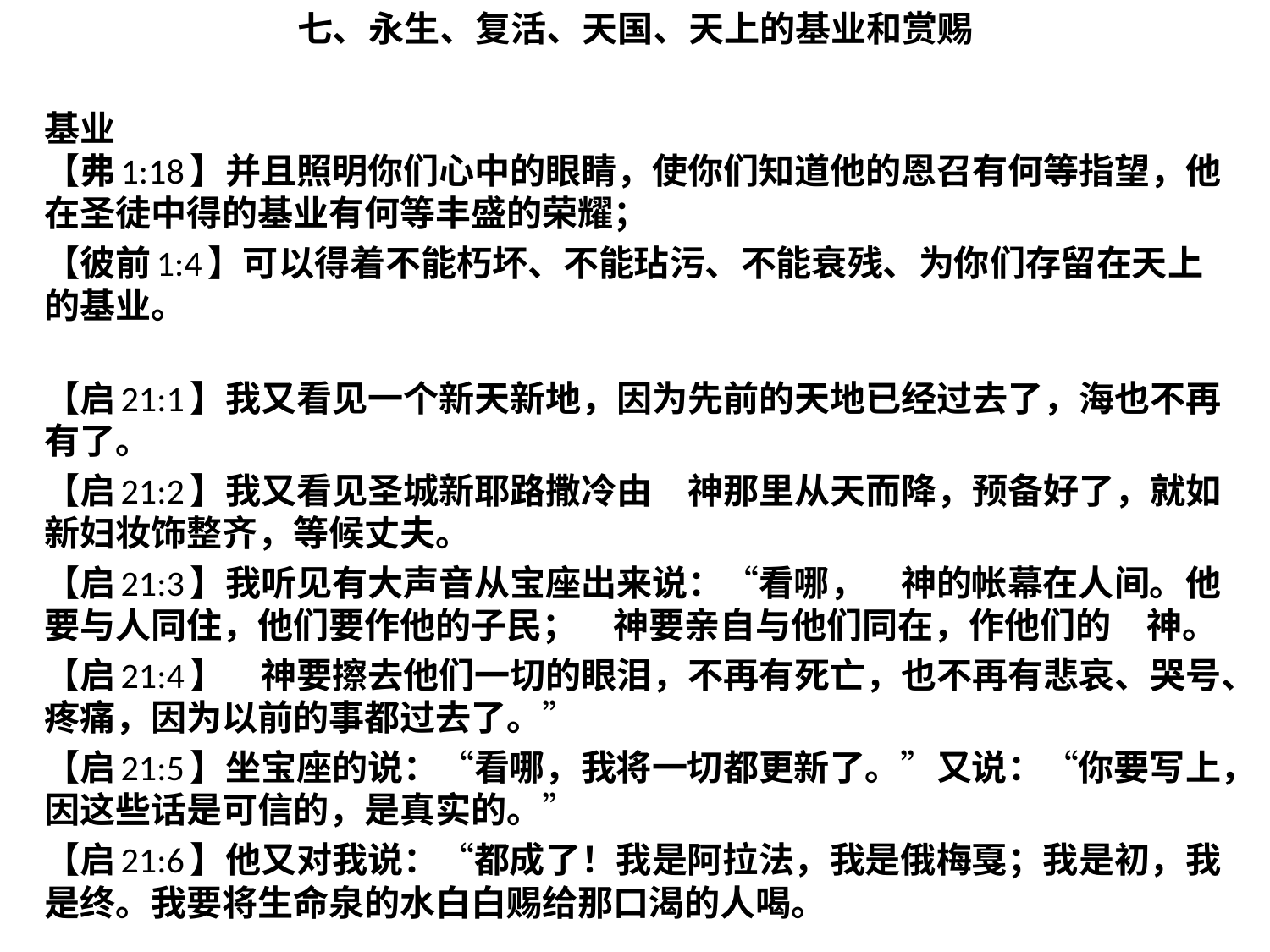

七、永生、复活、天国、天上的基业和赏赐

基业
【弗1:18】并且照明你们心中的眼睛，使你们知道他的恩召有何等指望，他在圣徒中得的基业有何等丰盛的荣耀；
【彼前1:4】可以得着不能朽坏、不能玷污、不能衰残、为你们存留在天上的基业。
【启21:1】我又看见一个新天新地，因为先前的天地已经过去了，海也不再有了。
【启21:2】我又看见圣城新耶路撒冷由　神那里从天而降，预备好了，就如新妇妆饰整齐，等候丈夫。
【启21:3】我听见有大声音从宝座出来说：“看哪，　神的帐幕在人间。他要与人同住，他们要作他的子民；　神要亲自与他们同在，作他们的　神。
【启21:4】　神要擦去他们一切的眼泪，不再有死亡，也不再有悲哀、哭号、疼痛，因为以前的事都过去了。”
【启21:5】坐宝座的说：“看哪，我将一切都更新了。”又说：“你要写上，因这些话是可信的，是真实的。”
【启21:6】他又对我说：“都成了！我是阿拉法，我是俄梅戛；我是初，我是终。我要将生命泉的水白白赐给那口渴的人喝。
#